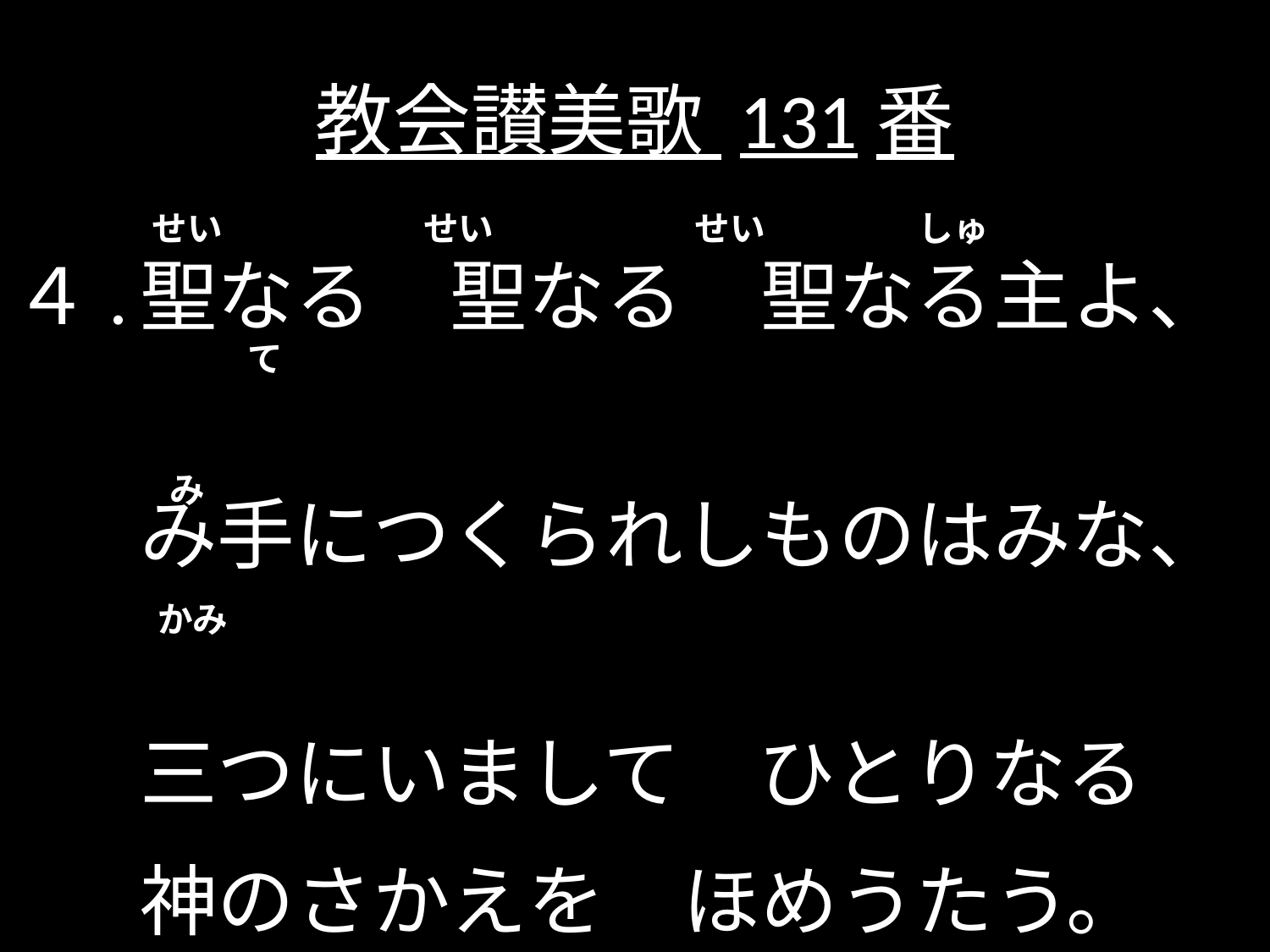

# 教会讃美歌 131番
                せい                         せい                         せい                   しゅ
４.	聖なる　聖なる　聖なる主よ、
	み手につくられしものはみな、
	三つにいまして　ひとりなる
	神のさかえを　ほめうたう。
	アーメン
							（黙示 4・8）
                            て
                  み
                 かみ